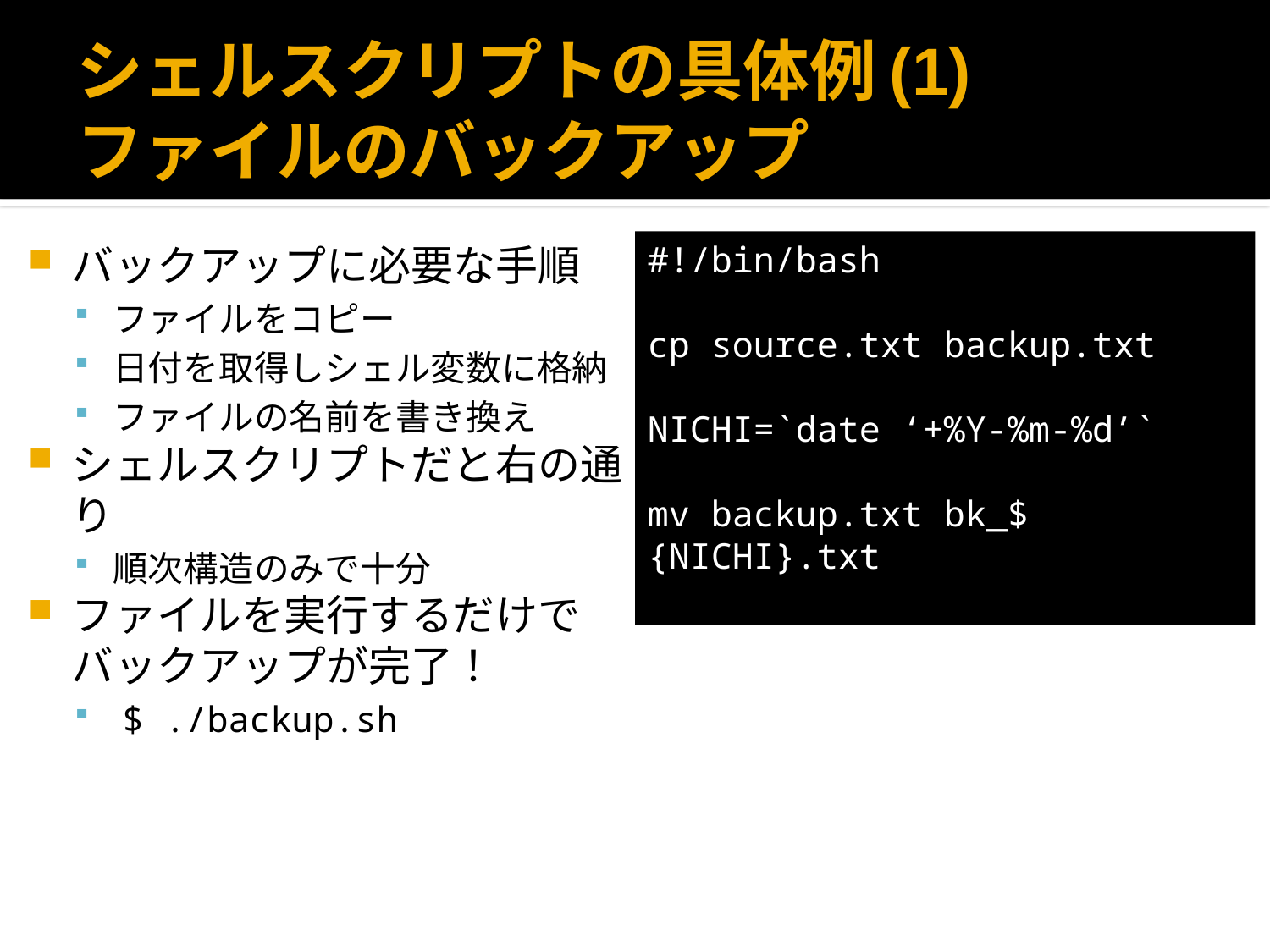

# シェルスクリプトの具体例(1) ファイルのバックアップ
バックアップに必要な手順
ファイルをコピー
日付を取得しシェル変数に格納
ファイルの名前を書き換え
シェルスクリプトだと右の通り
順次構造のみで十分
ファイルを実行するだけでバックアップが完了！
 $ ./backup.sh
#!/bin/bash

cp source.txt backup.txt

NICHI=`date ‘+%Y-%m-%d’`

mv backup.txt bk_${NICHI}.txt